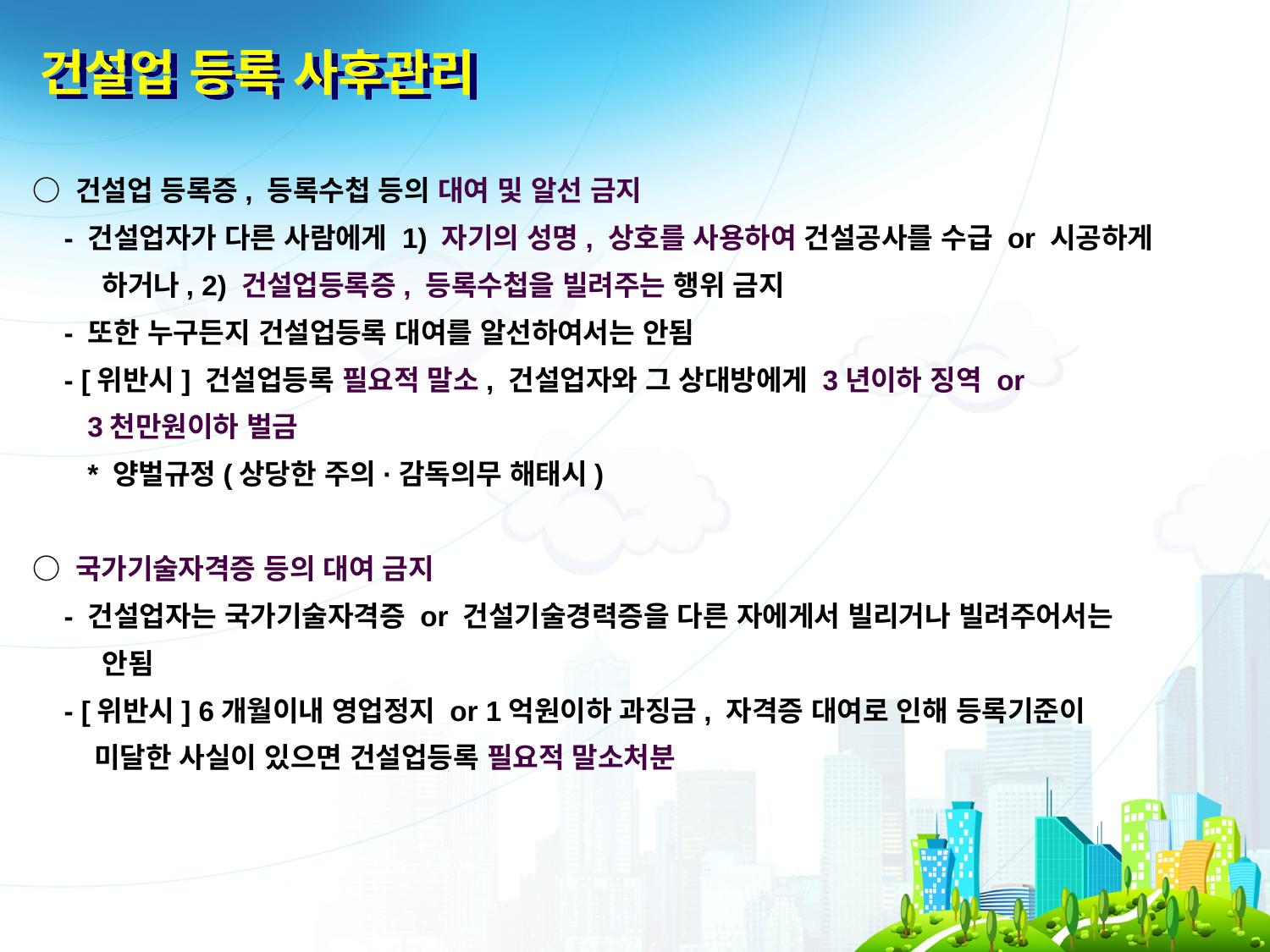

건설업 등록 사후관리
○ 건설업 등록증, 등록수첩 등의 대여 및 알선 금지
    - 건설업자가 다른 사람에게 1) 자기의 성명, 상호를 사용하여 건설공사를 수급 or 시공하게
        하거나, 2) 건설업등록증, 등록수첩을 빌려주는 행위 금지
    - 또한 누구든지 건설업등록 대여를 알선하여서는 안됨
    - [위반시] 건설업등록 필요적 말소, 건설업자와 그 상대방에게 3년이하 징역 or
       3천만원이하 벌금
       * 양벌규정(상당한 주의·감독의무 해태시)

○ 국가기술자격증 등의 대여 금지
    - 건설업자는 국가기술자격증 or 건설기술경력증을 다른 자에게서 빌리거나 빌려주어서는
        안됨
    - [위반시] 6개월이내 영업정지 or 1억원이하 과징금, 자격증 대여로 인해 등록기준이
       미달한 사실이 있으면 건설업등록 필요적 말소처분